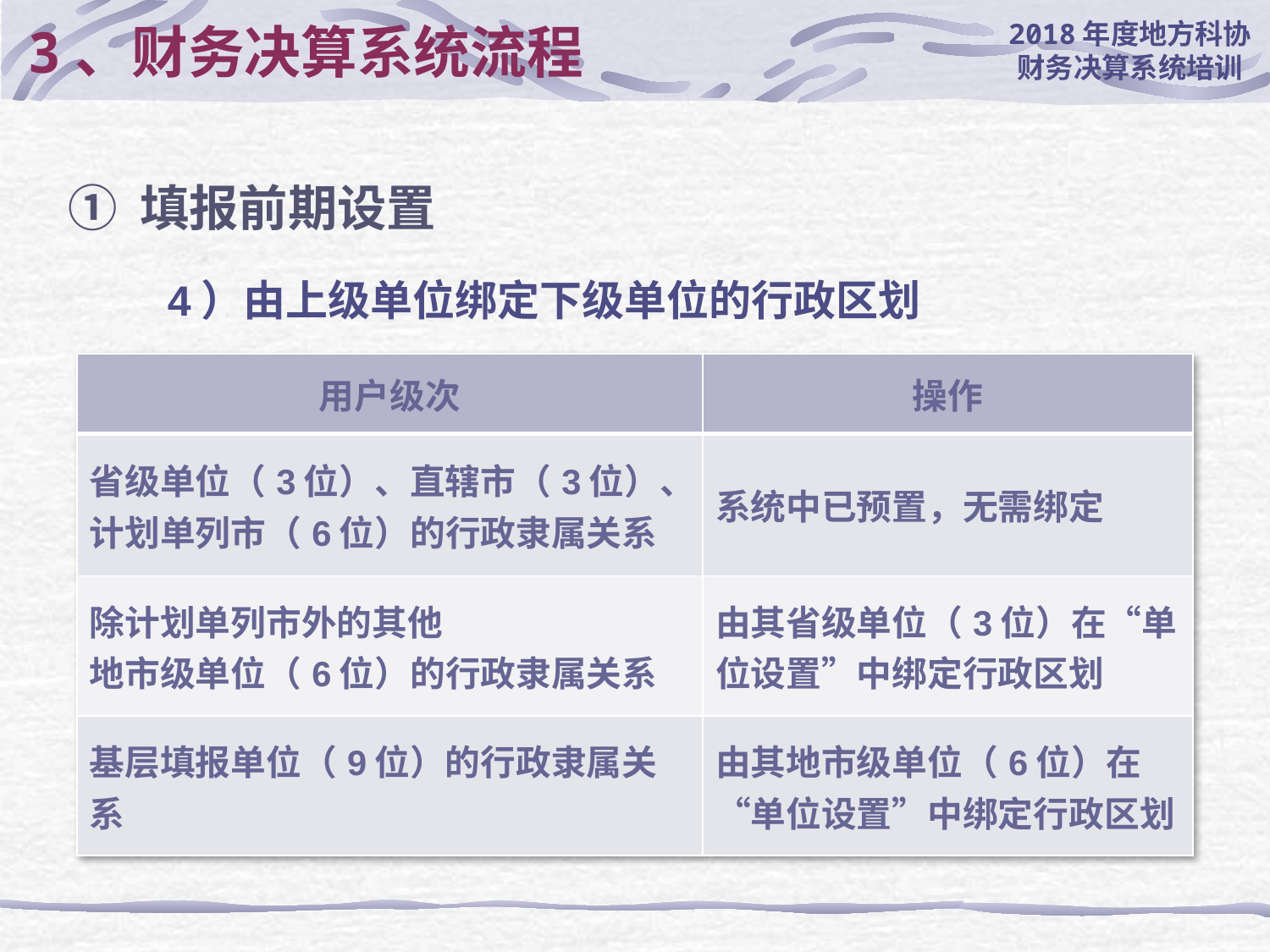

# 3、财务决算系统流程
① 填报前期设置
4）由上级单位绑定下级单位的行政区划
| 用户级次 | 操作 |
| --- | --- |
| 省级单位（3位）、直辖市（3位）、 计划单列市（6位）的行政隶属关系 | 系统中已预置，无需绑定 |
| 除计划单列市外的其他 地市级单位（6位）的行政隶属关系 | 由其省级单位（3位）在“单位设置”中绑定行政区划 |
| 基层填报单位（9位）的行政隶属关系 | 由其地市级单位（6位）在“单位设置”中绑定行政区划 |